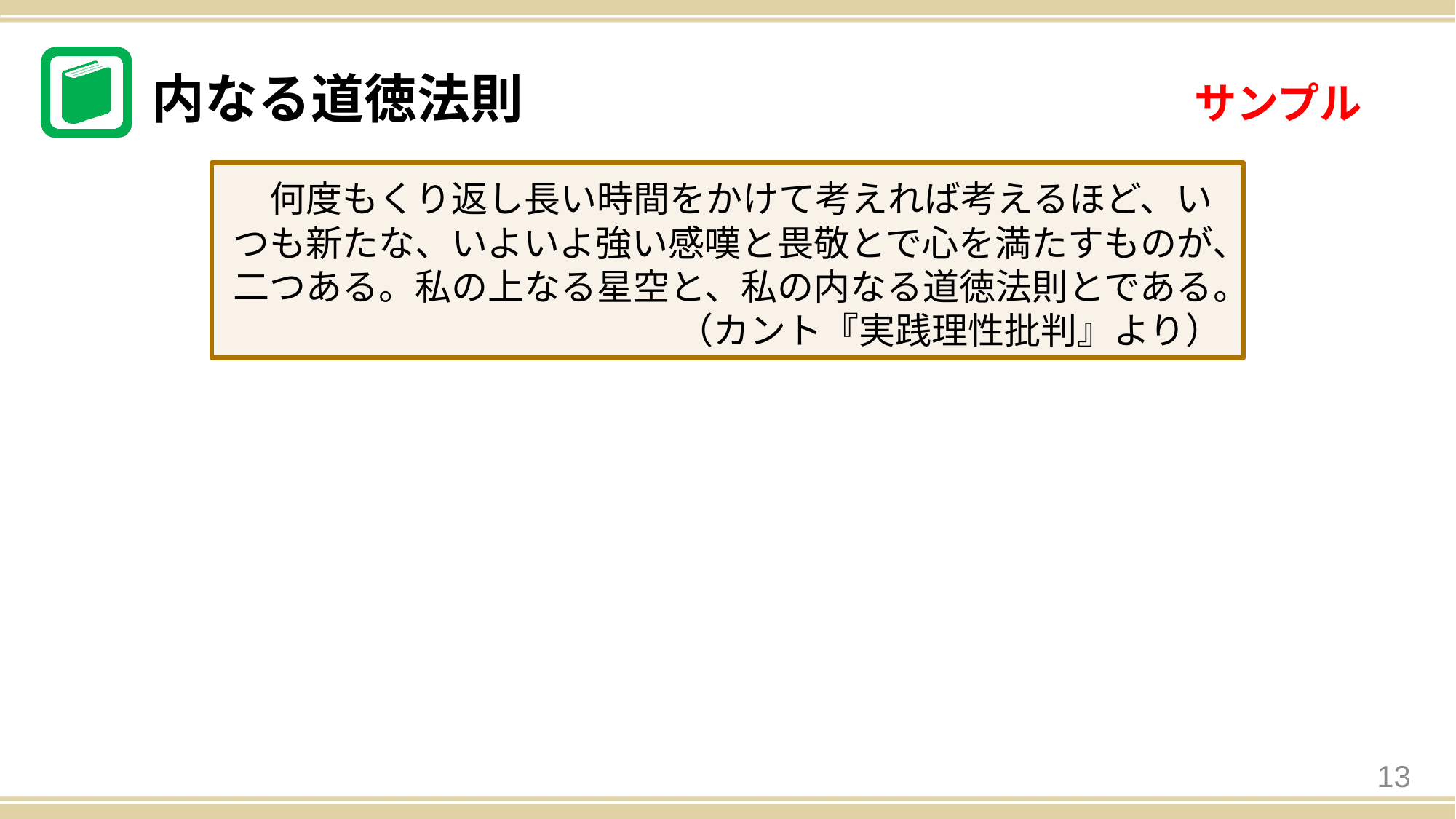

内なる道徳法則
　何度もくり返し長い時間をかけて考えれば考えるほど、いつも新たな、いよいよ強い感嘆と畏敬とで心を満たすものが、二つある。私の上なる星空と、私の内なる道徳法則とである。
（カント『実践理性批判』より）